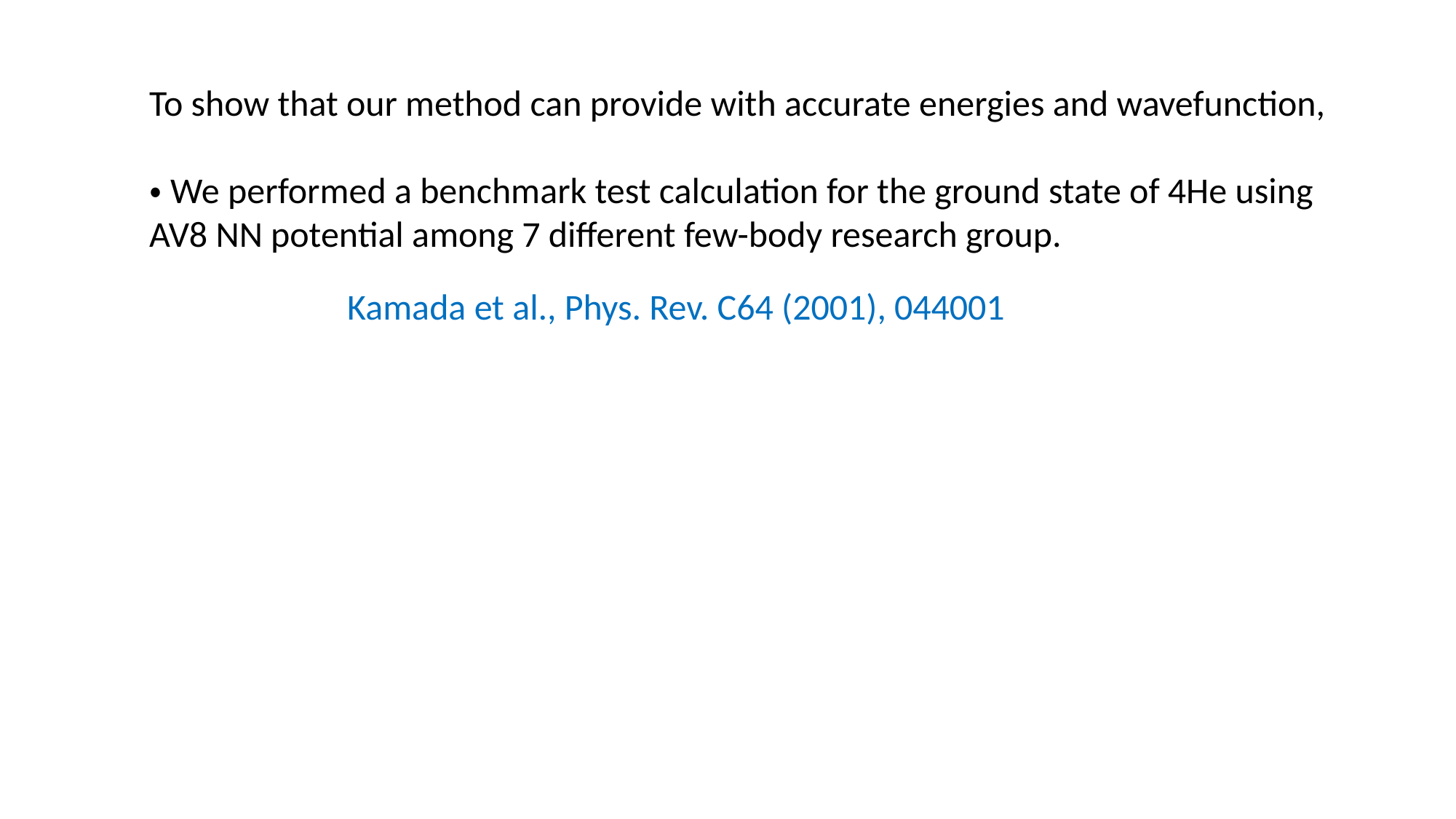

To show that our method can provide with accurate energies and wavefunction,

・We performed a benchmark test calculation for the ground state of 4He using
AV8 NN potential among 7 different few-body research group.

Kamada et al., Phys. Rev. C64 (2001), 044001